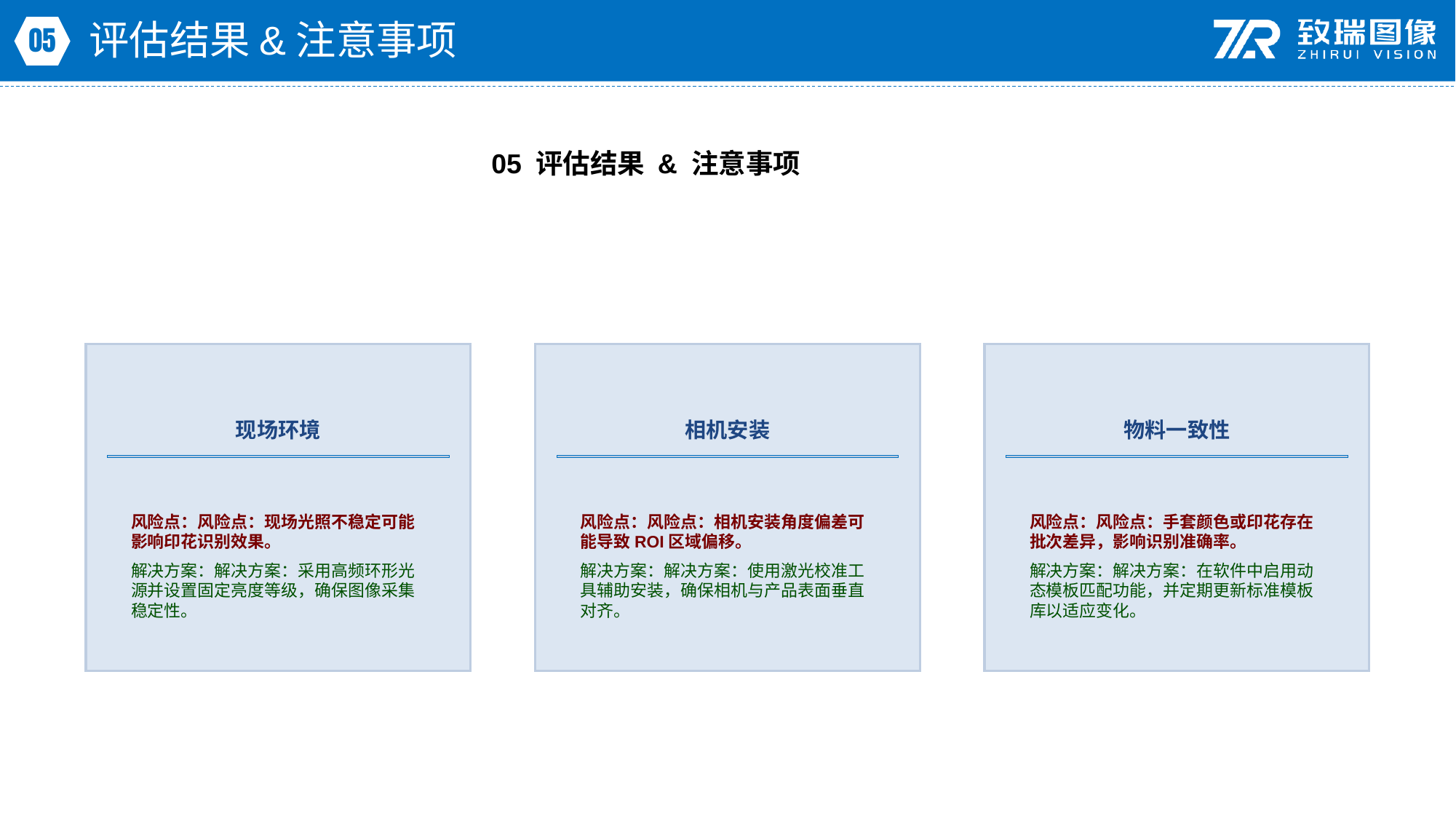

评估结果&注意事项
05

05 评估结果 & 注意事项

现场环境

相机安装

物料一致性

风险点：风险点：现场光照不稳定可能影响印花识别效果。
解决方案：解决方案：采用高频环形光源并设置固定亮度等级，确保图像采集稳定性。

风险点：风险点：相机安装角度偏差可能导致ROI区域偏移。
解决方案：解决方案：使用激光校准工具辅助安装，确保相机与产品表面垂直对齐。

风险点：风险点：手套颜色或印花存在批次差异，影响识别准确率。
解决方案：解决方案：在软件中启用动态模板匹配功能，并定期更新标准模板库以适应变化。